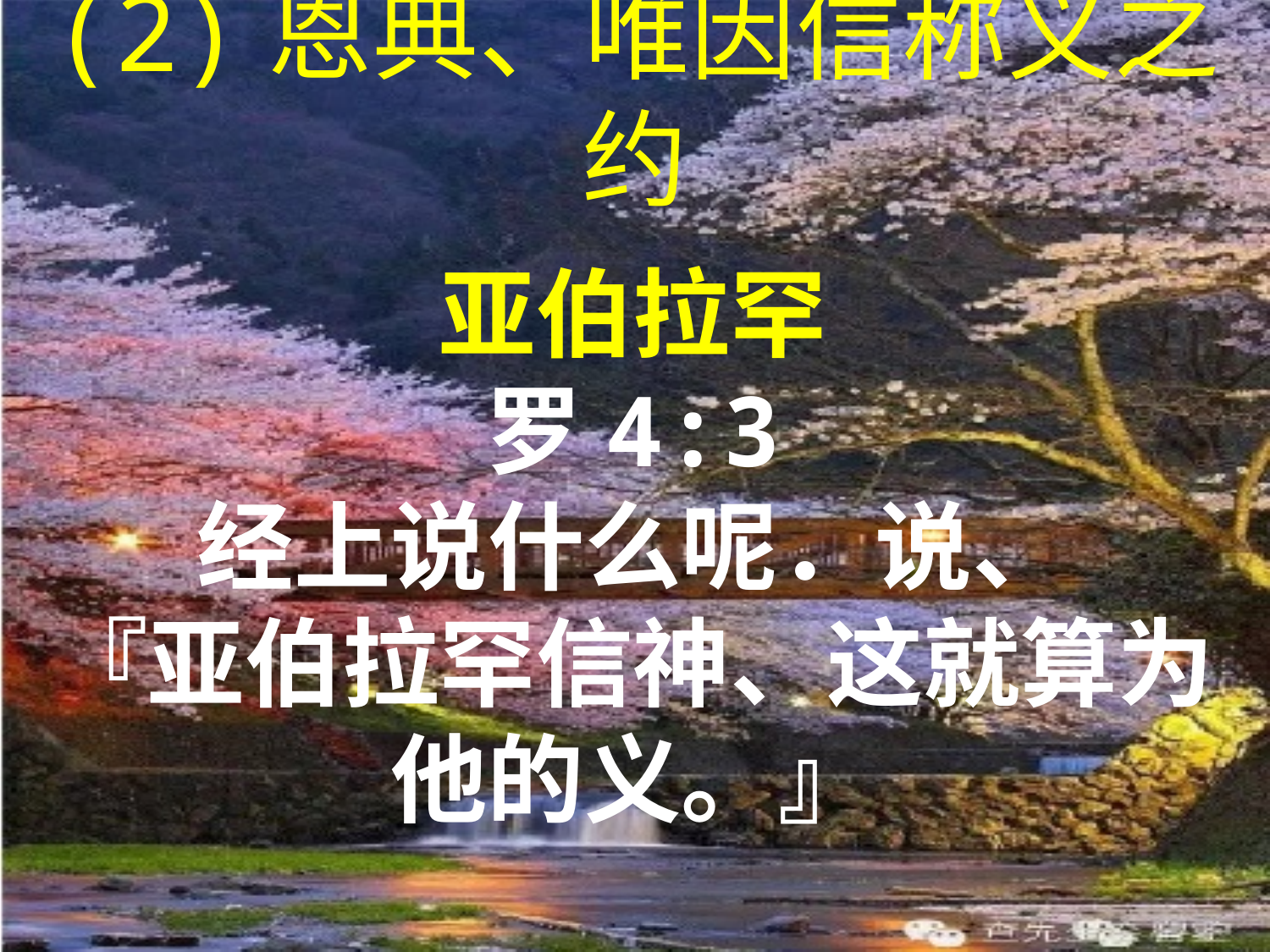

# (2)恩典、唯因信称义之约
亚伯拉罕
罗4:3
经上说什么呢．说、
『亚伯拉罕信神、这就算为他的义。』